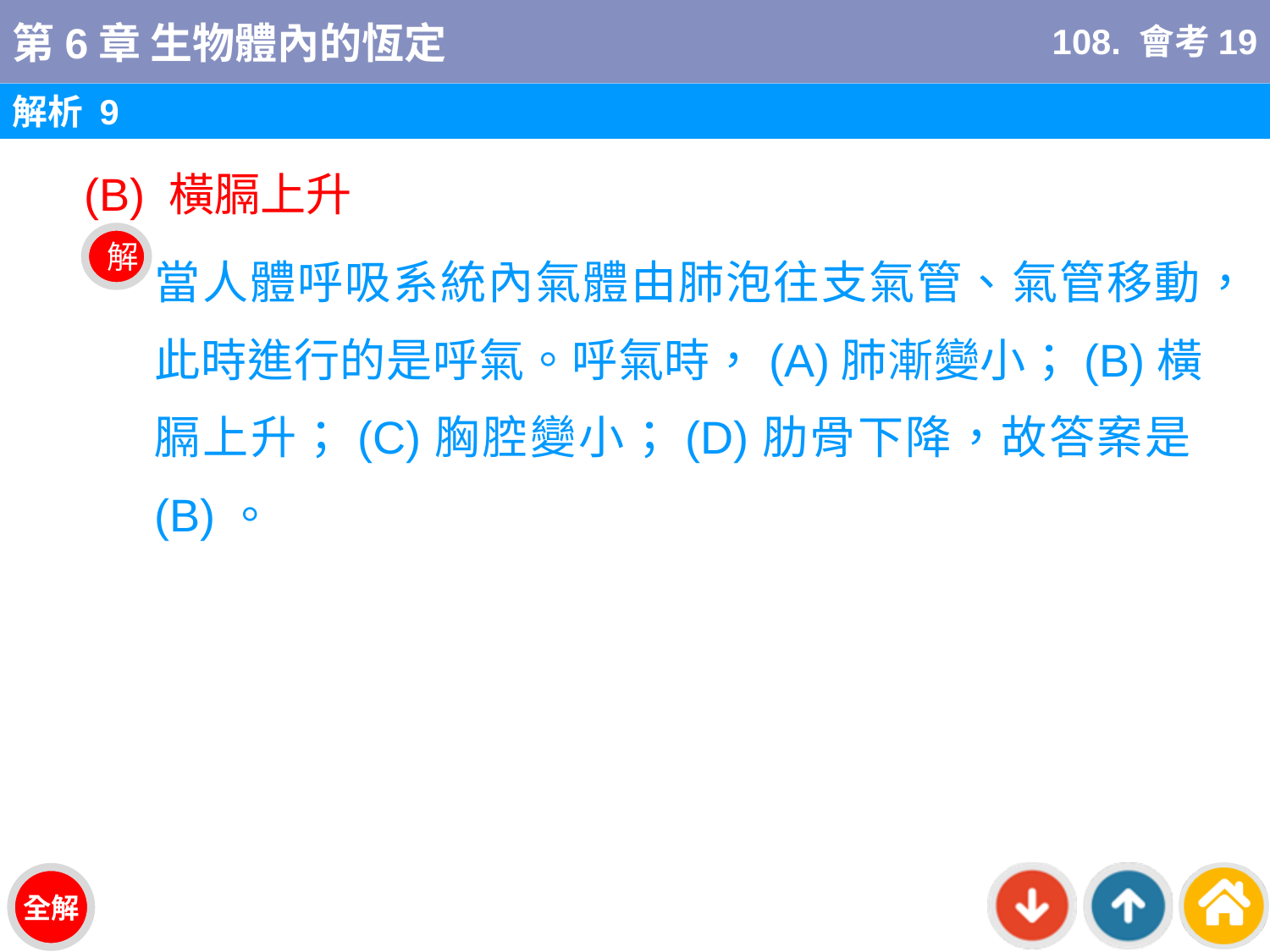

108. 會考19
解析 9
(B) 橫膈上升
當人體呼吸系統內氣體由肺泡往支氣管、氣管移動，此時進行的是呼氣。呼氣時，(A)肺漸變小；(B)橫膈上升；(C)胸腔變小；(D)肋骨下降，故答案是(B)。
解
全解